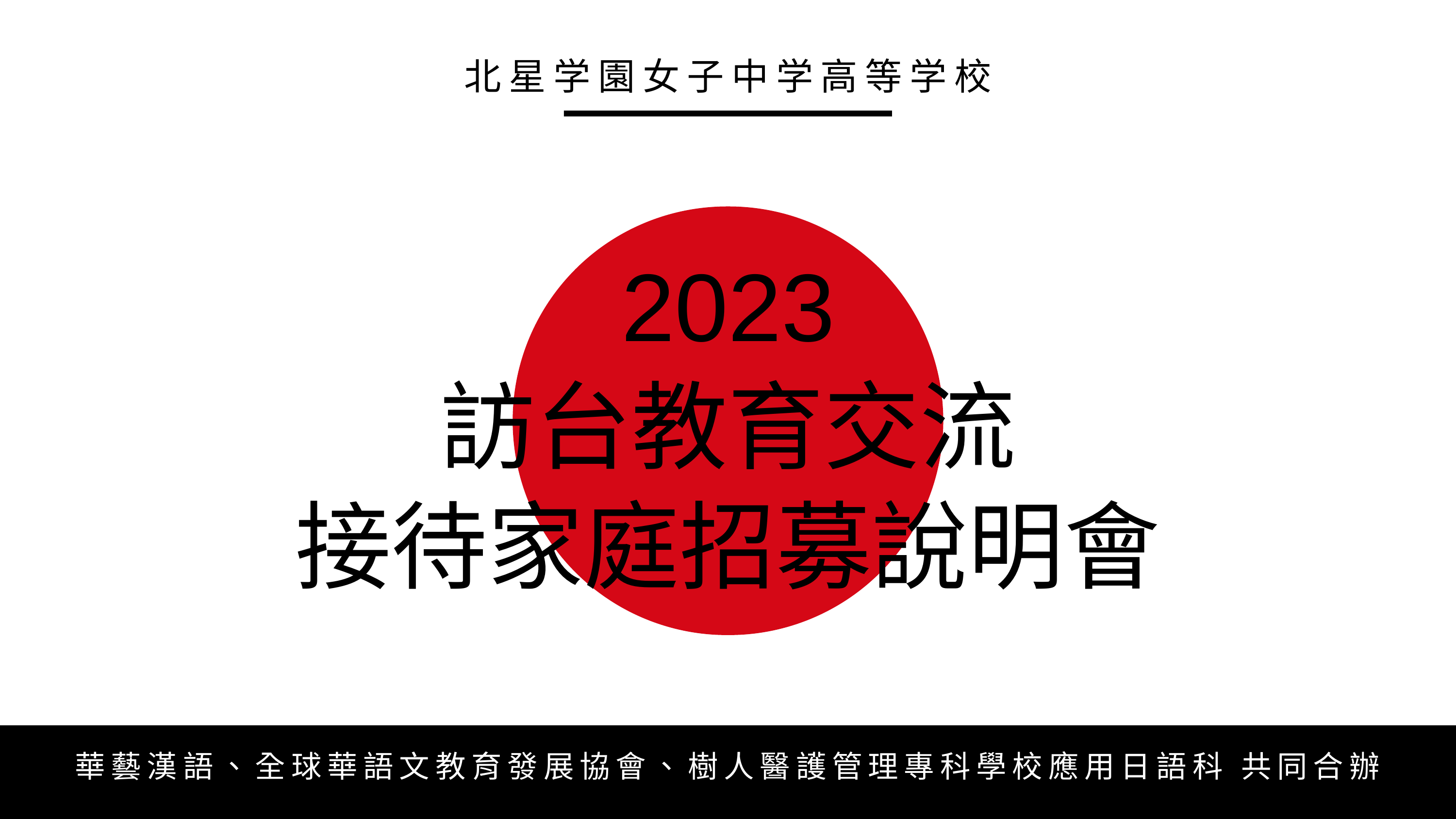

北星学園女子中学高等学校

2023
訪台教育交流
接待家庭招募說明會

華藝漢語、全球華語文教育發展協會、樹人醫護管理專科學校應用日語科 共同合辦